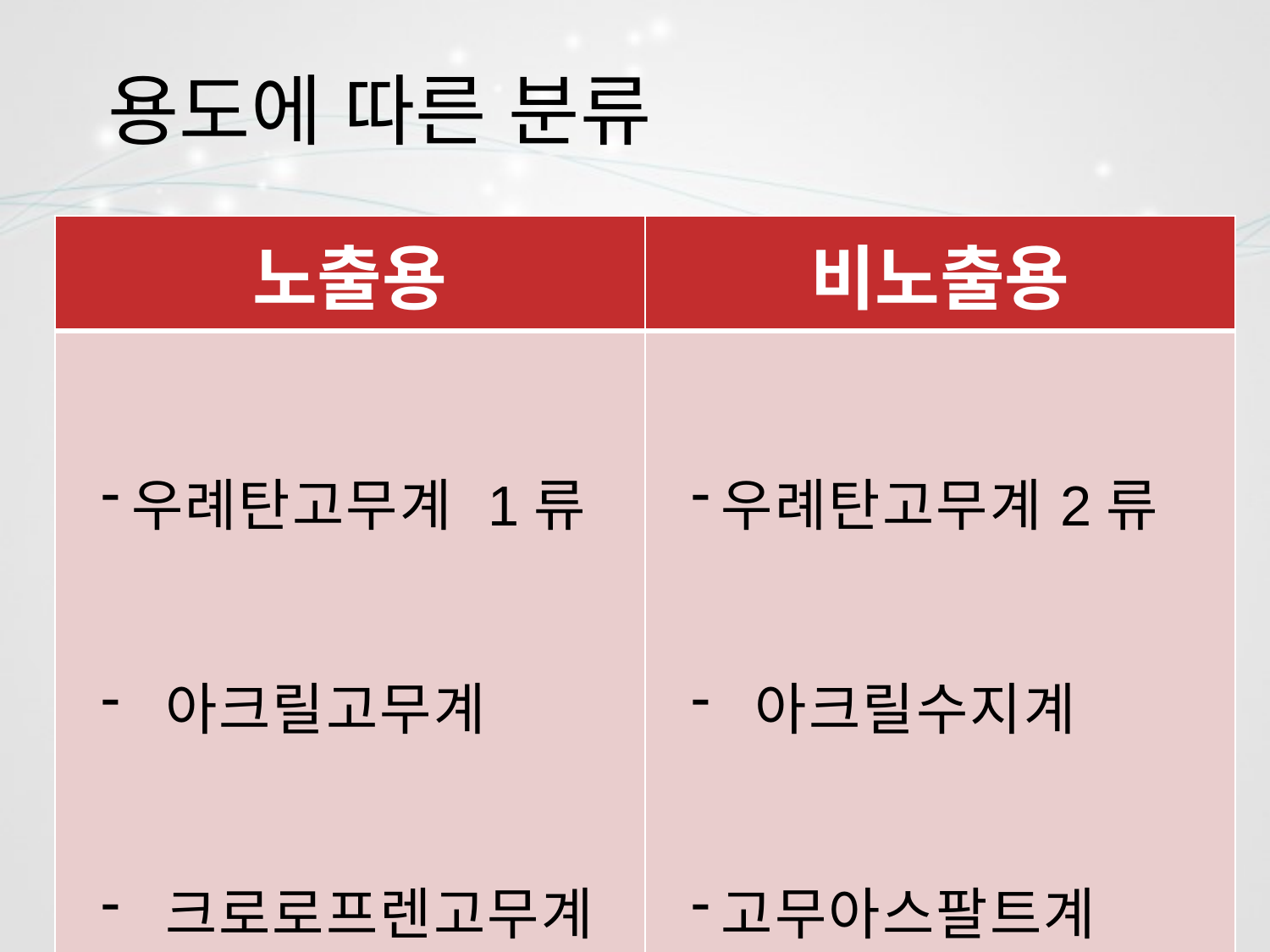

# 용도에 따른 분류
| 노출용 | 비노출용 |
| --- | --- |
| 우례탄고무계 1류 아크릴고무계 크로로프렌고무계 | 우례탄고무계2류 아크릴수지계 고무아스팔트계 |